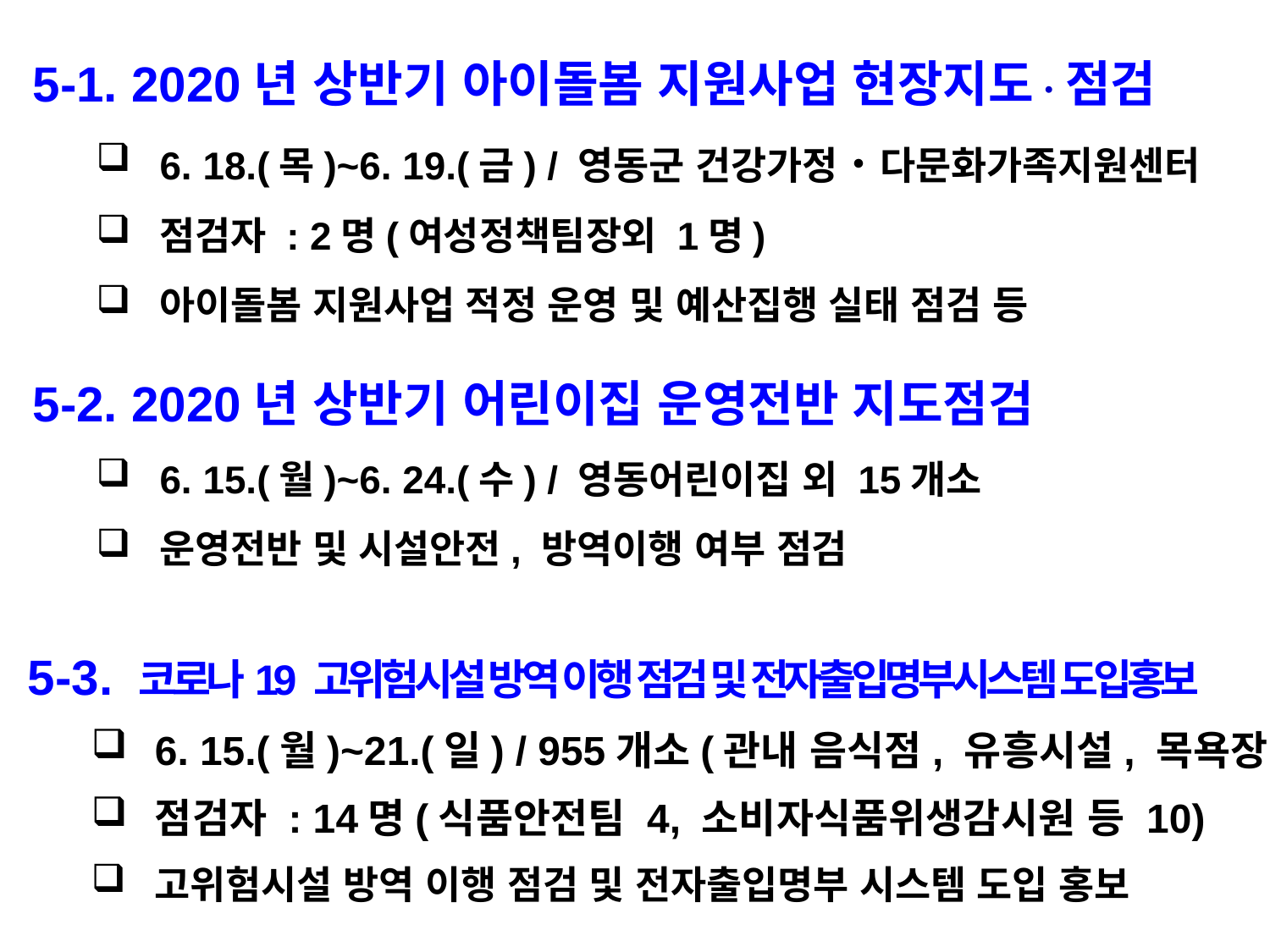

5-1. 2020년 상반기 아이돌봄 지원사업 현장지도‧점검
6. 18.(목)~6. 19.(금) / 영동군 건강가정‧다문화가족지원센터
점검자 : 2명(여성정책팀장외 1명)
아이돌봄 지원사업 적정 운영 및 예산집행 실태 점검 등

5-2. 2020년 상반기 어린이집 운영전반 지도점검
6. 15.(월)~6. 24.(수) / 영동어린이집 외 15개소
운영전반 및 시설안전, 방역이행 여부 점검
5-3. 코로나19 고위험시설 방역 이행 점검 및 전자출입명부시스템 도입홍보
6. 15.(월)~21.(일) / 955개소(관내 음식점, 유흥시설, 목욕장 등)
점검자 : 14명(식품안전팀 4, 소비자식품위생감시원 등 10)
고위험시설 방역 이행 점검 및 전자출입명부 시스템 도입 홍보